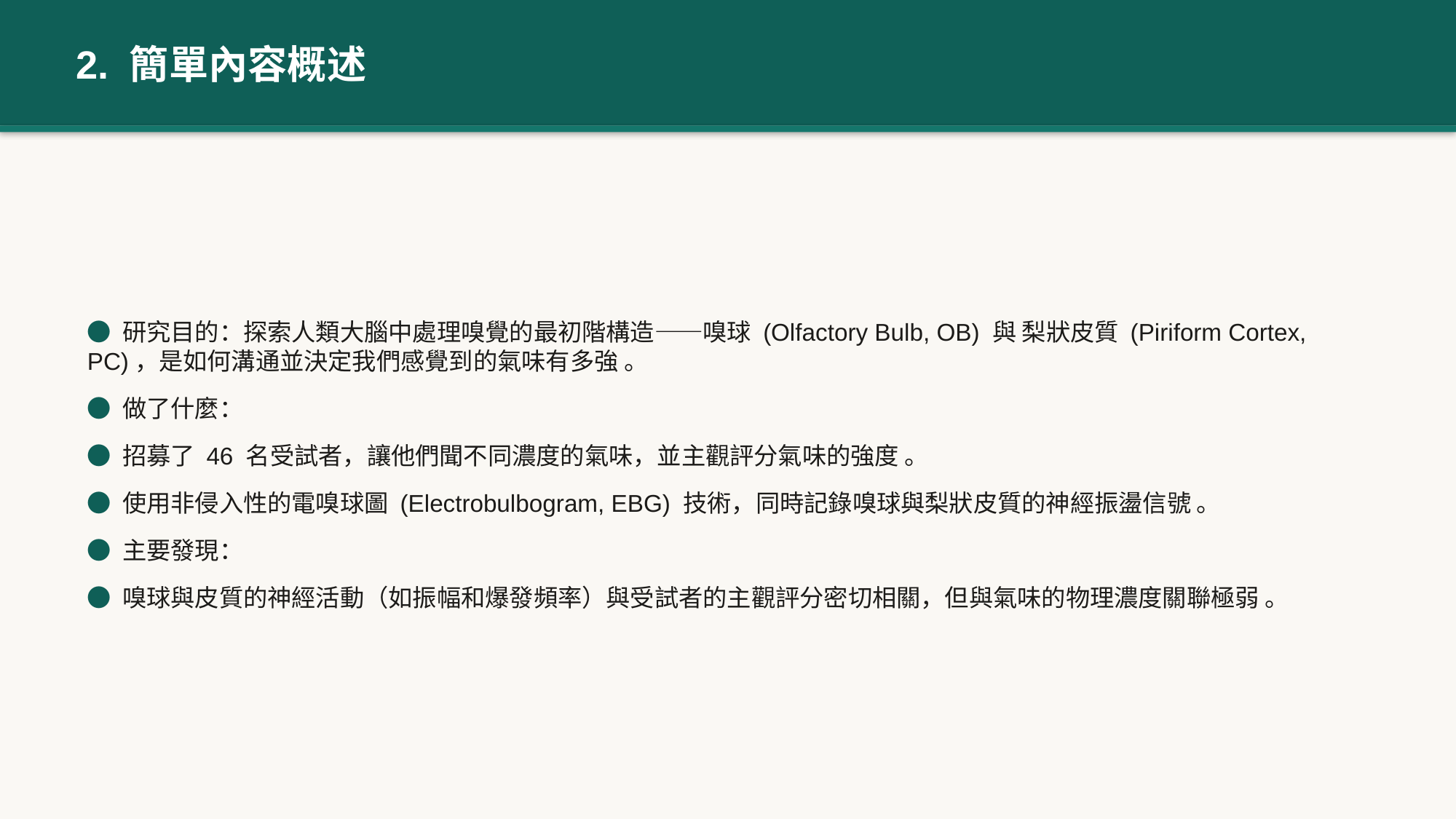

2. 簡單內容概述

● 研究目的：探索人類大腦中處理嗅覺的最初階構造——嗅球 (Olfactory Bulb, OB) 與 梨狀皮質 (Piriform Cortex, PC)，是如何溝通並決定我們感覺到的氣味有多強 。
● 做了什麼：
● 招募了 46 名受試者，讓他們聞不同濃度的氣味，並主觀評分氣味的強度 。
● 使用非侵入性的電嗅球圖 (Electrobulbogram, EBG) 技術，同時記錄嗅球與梨狀皮質的神經振盪信號 。
● 主要發現：
● 嗅球與皮質的神經活動（如振幅和爆發頻率）與受試者的主觀評分密切相關，但與氣味的物理濃度關聯極弱 。